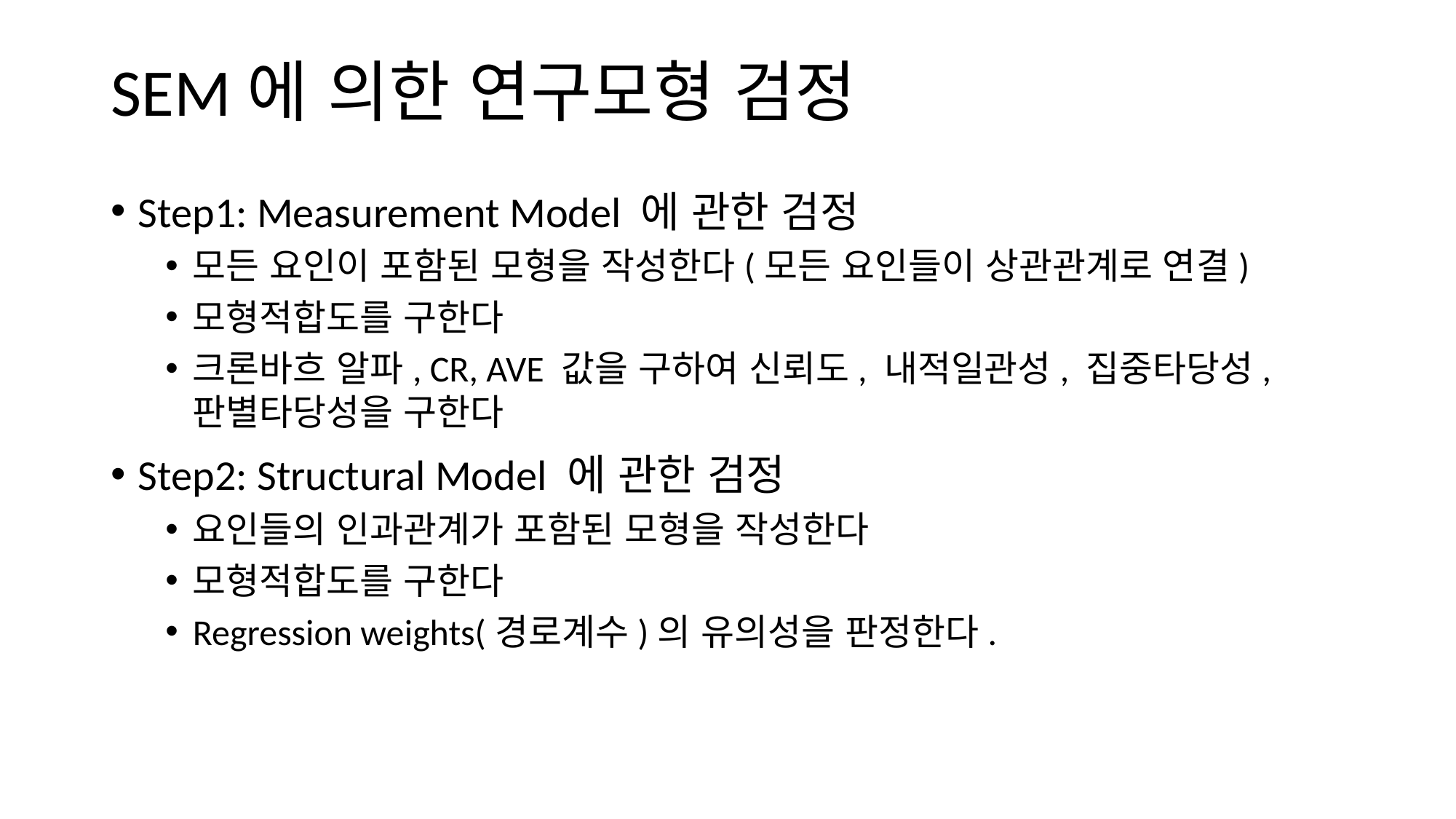

# SEM에 의한 연구모형 검정
Step1: Measurement Model 에 관한 검정
모든 요인이 포함된 모형을 작성한다(모든 요인들이 상관관계로 연결)
모형적합도를 구한다
크론바흐 알파, CR, AVE 값을 구하여 신뢰도, 내적일관성, 집중타당성, 판별타당성을 구한다
Step2: Structural Model 에 관한 검정
요인들의 인과관계가 포함된 모형을 작성한다
모형적합도를 구한다
Regression weights(경로계수)의 유의성을 판정한다.